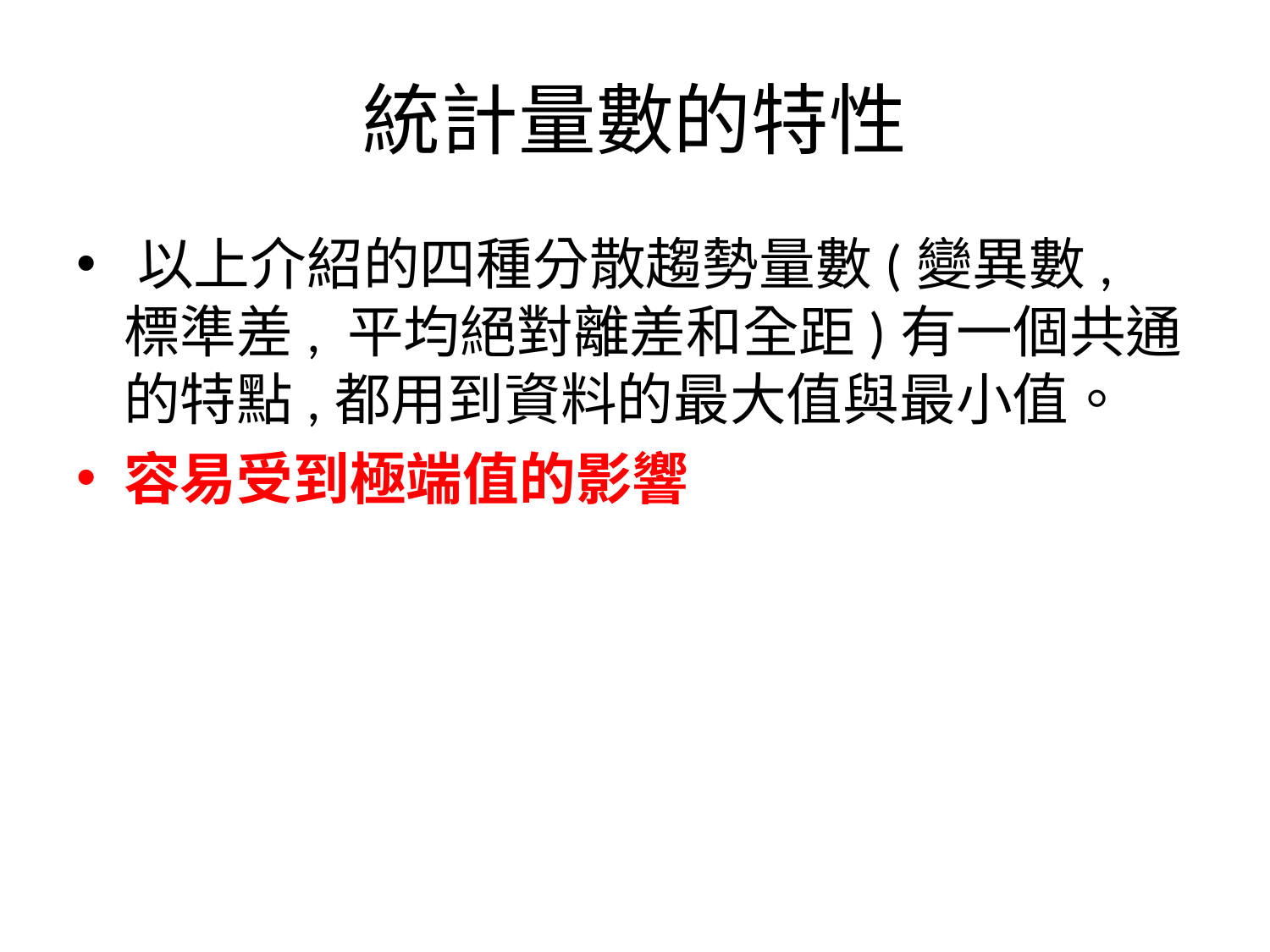

# 統計量數的特性
以上介紹的四種分散趨勢量數(變異數, 標準差, 平均絕對離差和全距)有一個共通的特點,都用到資料的最大值與最小值。
容易受到極端值的影響